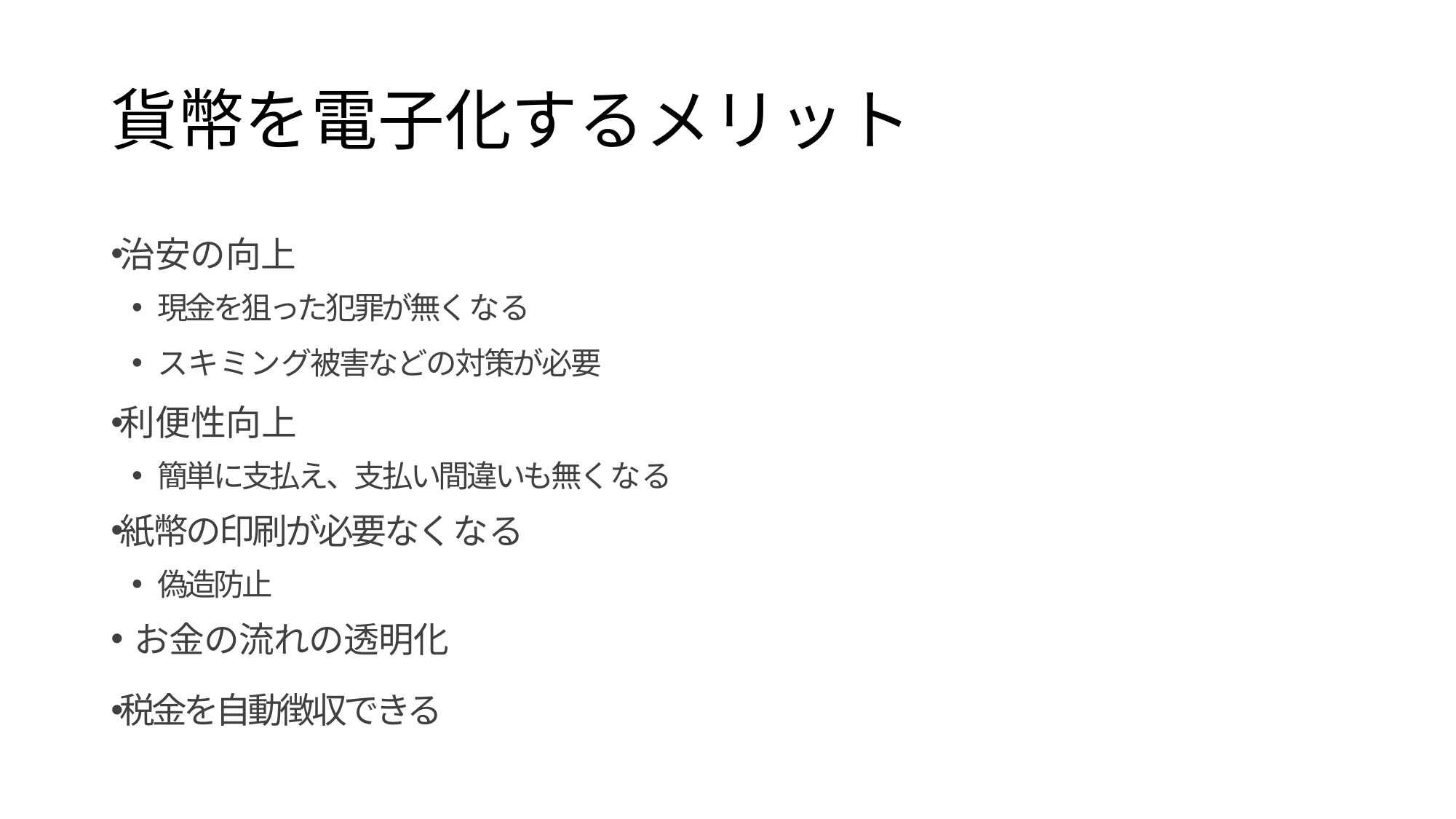

# 貨幣を電子化するメリット
治安の向上
現金を狙った犯罪が無くなる
スキミング被害などの対策が必要
利便性向上
簡単に支払え、支払い間違いも無くなる
紙幣の印刷が必要なくなる
偽造防止
 お金の流れの透明化
税金を自動徴収できる